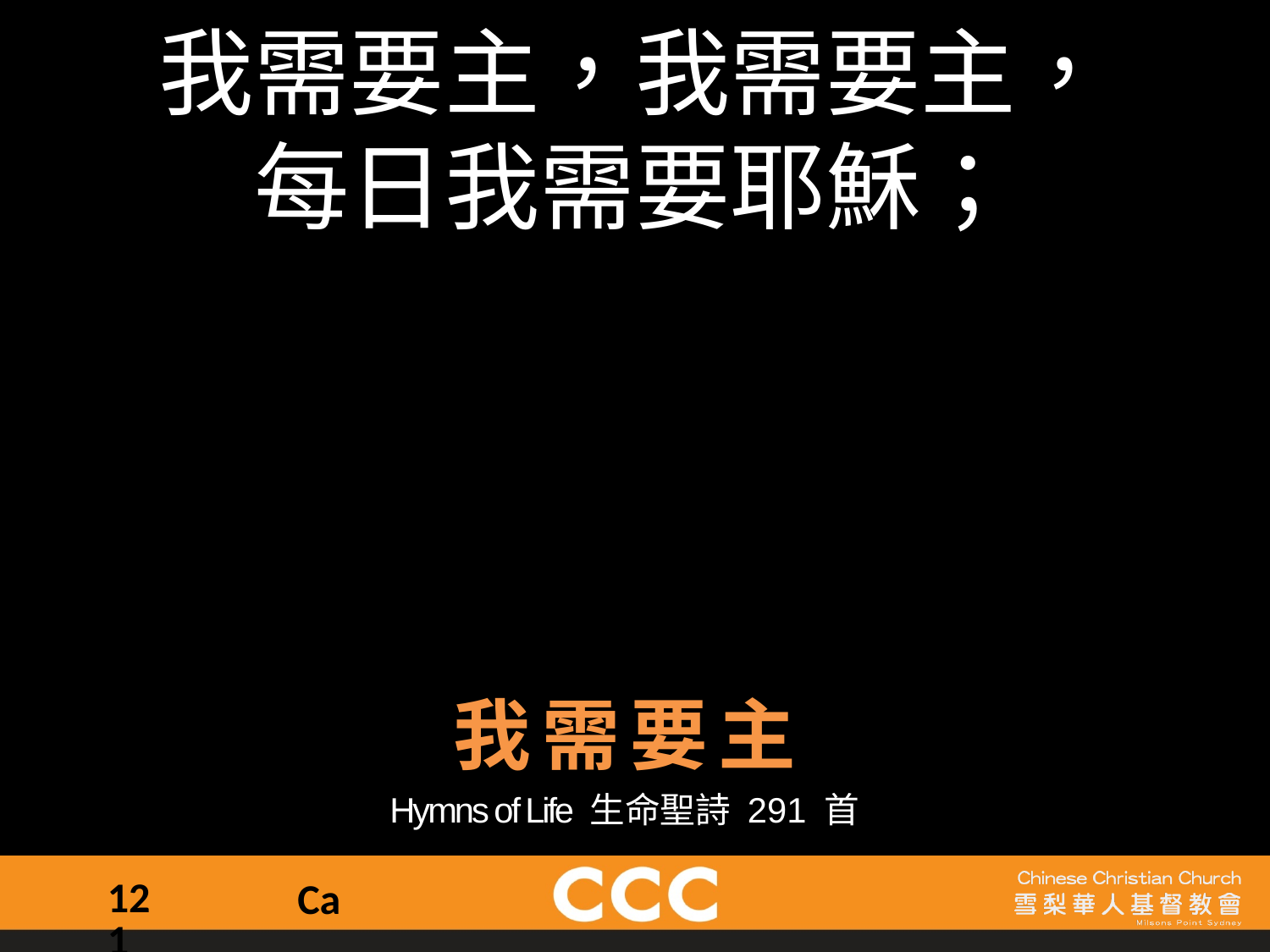

我需要主，我需要主，
每日我需要耶穌；
我需要主
Hymns of Life 生命聖詩 291 首
121
Ca